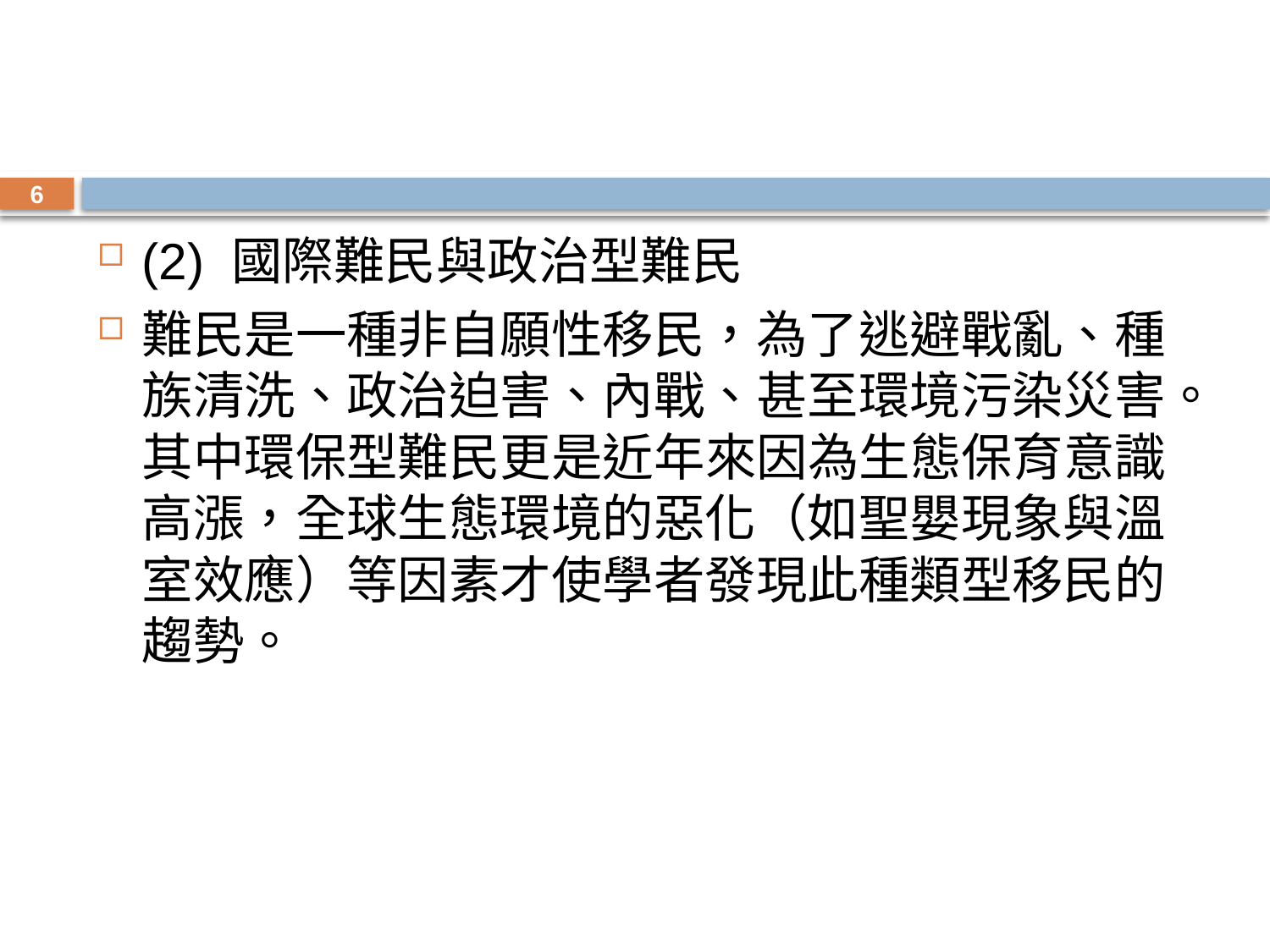

#
6
(2) 國際難民與政治型難民
難民是一種非自願性移民，為了逃避戰亂、種族清洗、政治迫害、內戰、甚至環境污染災害。其中環保型難民更是近年來因為生態保育意識高漲，全球生態環境的惡化（如聖嬰現象與溫室效應）等因素才使學者發現此種類型移民的趨勢。